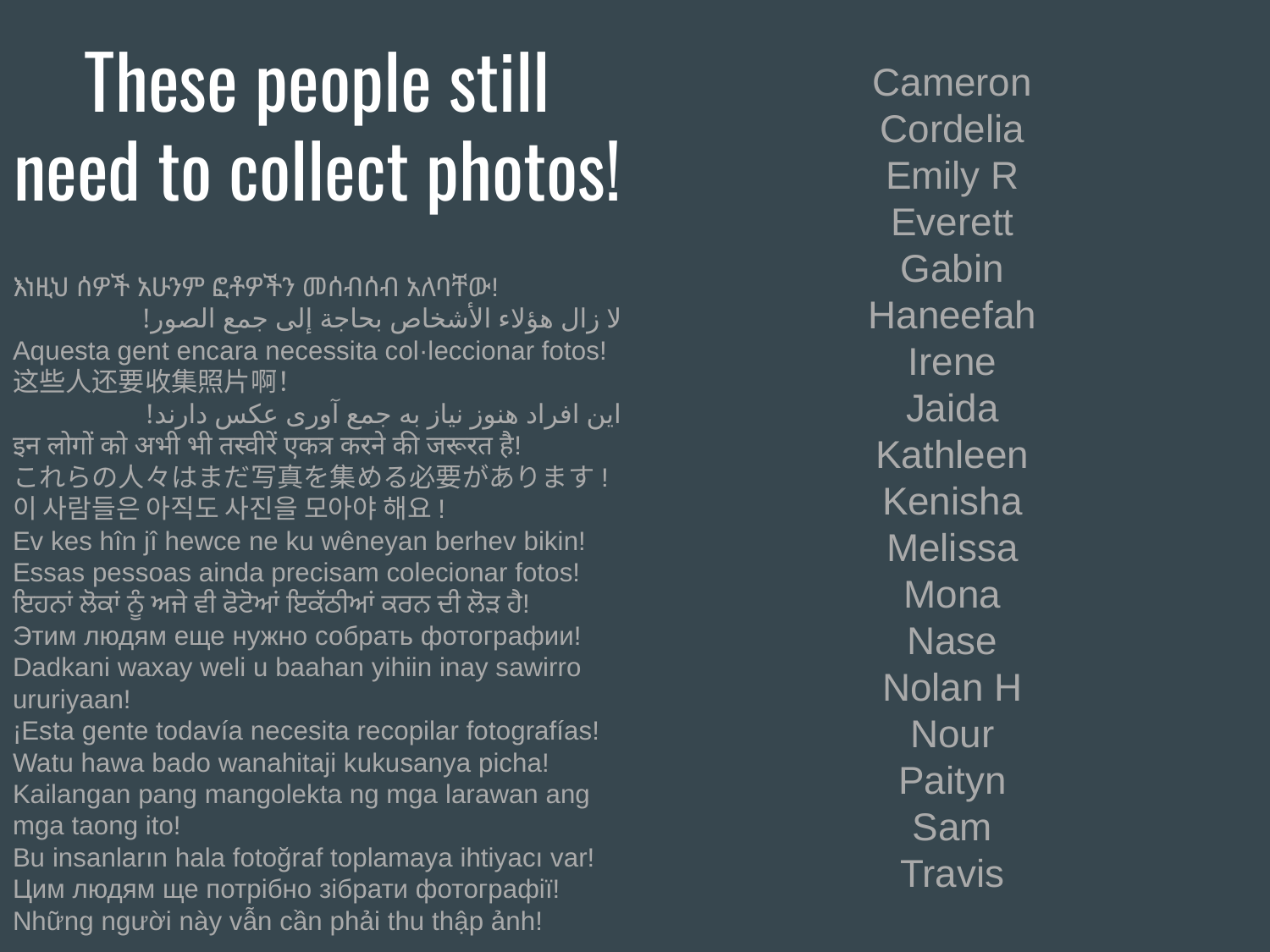

These people still need to collect photos!
Cameron
Cordelia
Emily R
Everett
Gabin
Haneefah
Irene
Jaida
Kathleen
Kenisha
Melissa
Mona
Nase
Nolan H
Nour
Paityn
Sam
Travis
እነዚህ ሰዎች አሁንም ፎቶዎችን መሰብሰብ አለባቸው!
لا زال هؤلاء الأشخاص بحاجة إلى جمع الصور!
Aquesta gent encara necessita col·leccionar fotos!
这些人还要收集照片啊！
این افراد هنوز نیاز به جمع آوری عکس دارند!
इन लोगों को अभी भी तस्वीरें एकत्र करने की जरूरत है!
これらの人々はまだ写真を集める必要があります!
이 사람들은 아직도 사진을 모아야 해요!
Ev kes hîn jî hewce ne ku wêneyan berhev bikin!
Essas pessoas ainda precisam colecionar fotos!
ਇਹਨਾਂ ਲੋਕਾਂ ਨੂੰ ਅਜੇ ਵੀ ਫੋਟੋਆਂ ਇਕੱਠੀਆਂ ਕਰਨ ਦੀ ਲੋੜ ਹੈ!
Этим людям еще нужно собрать фотографии!
Dadkani waxay weli u baahan yihiin inay sawirro ururiyaan!
¡Esta gente todavía necesita recopilar fotografías!
Watu hawa bado wanahitaji kukusanya picha!
Kailangan pang mangolekta ng mga larawan ang mga taong ito!
Bu insanların hala fotoğraf toplamaya ihtiyacı var!
Цим людям ще потрібно зібрати фотографії!
Những người này vẫn cần phải thu thập ảnh!